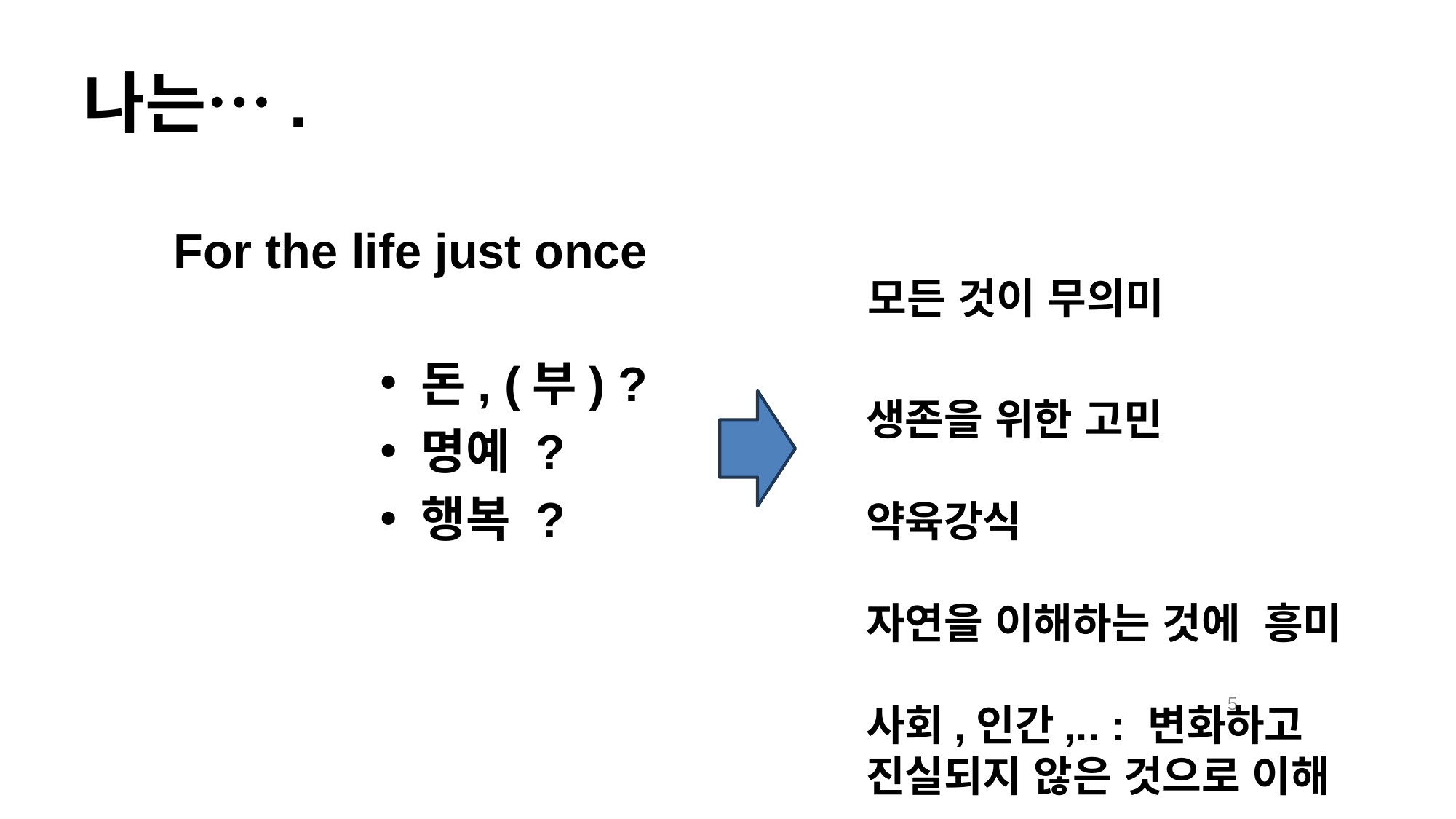

# 나는….
For the life just once

모든 것이 무의미
돈, (부) ?
명예 ?
행복 ?

생존을 위한 고민

약육강식

자연을 이해하는 것에  흥미

사회,인간,.. : 변화하고 진실되지 않은 것으로 이해

5